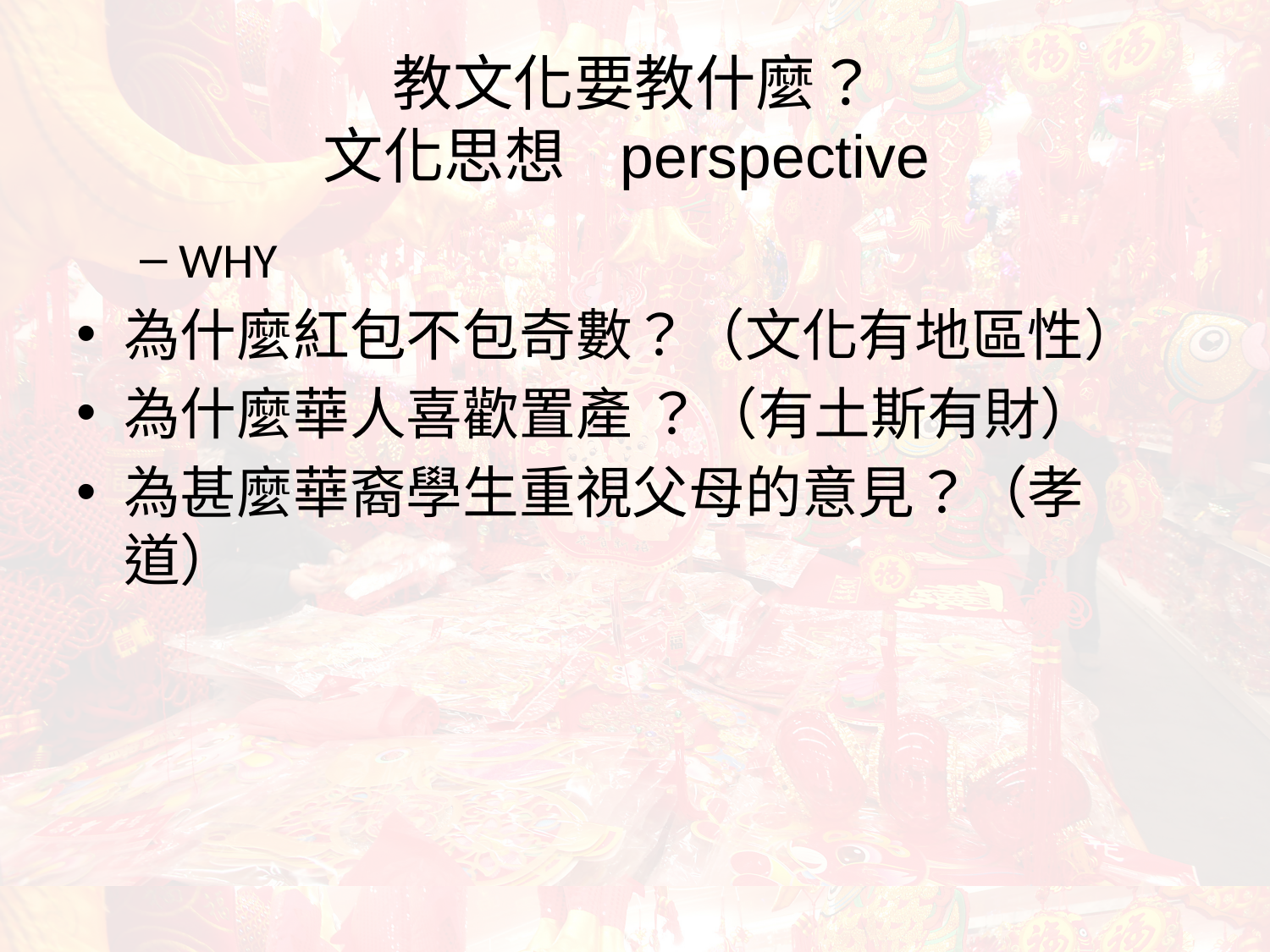

# 教文化要教什麼？ 文化思想 		perspective
WHY
為什麼紅包不包奇數？（文化有地區性）
為什麼華人喜歡置產 ？（有土斯有財）
為甚麼華裔學生重視父母的意見？（孝道）